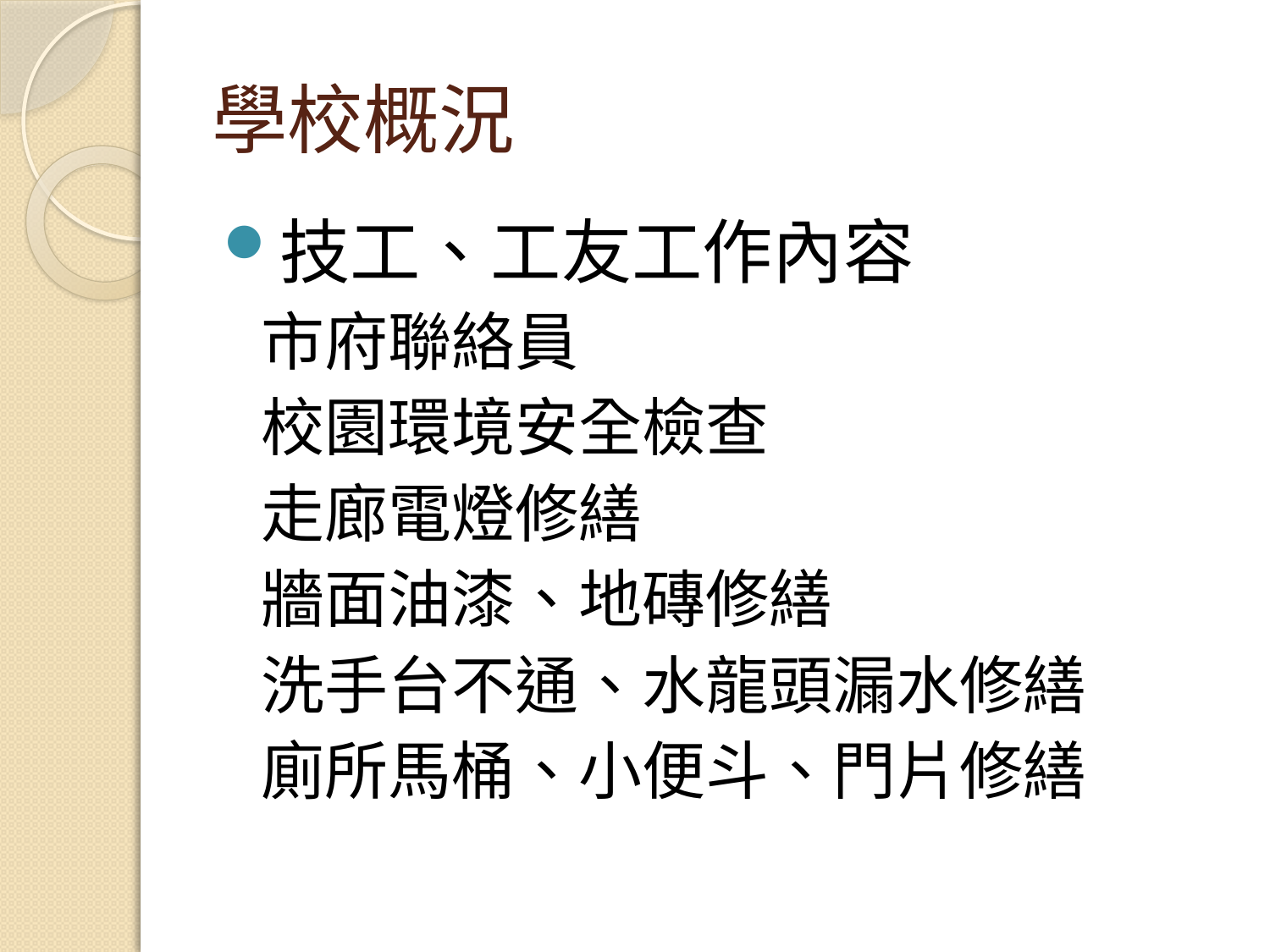

# 學校概況
技工、工友工作內容
市府聯絡員
校園環境安全檢查
走廊電燈修繕
牆面油漆、地磚修繕
洗手台不通、水龍頭漏水修繕
廁所馬桶、小便斗、門片修繕